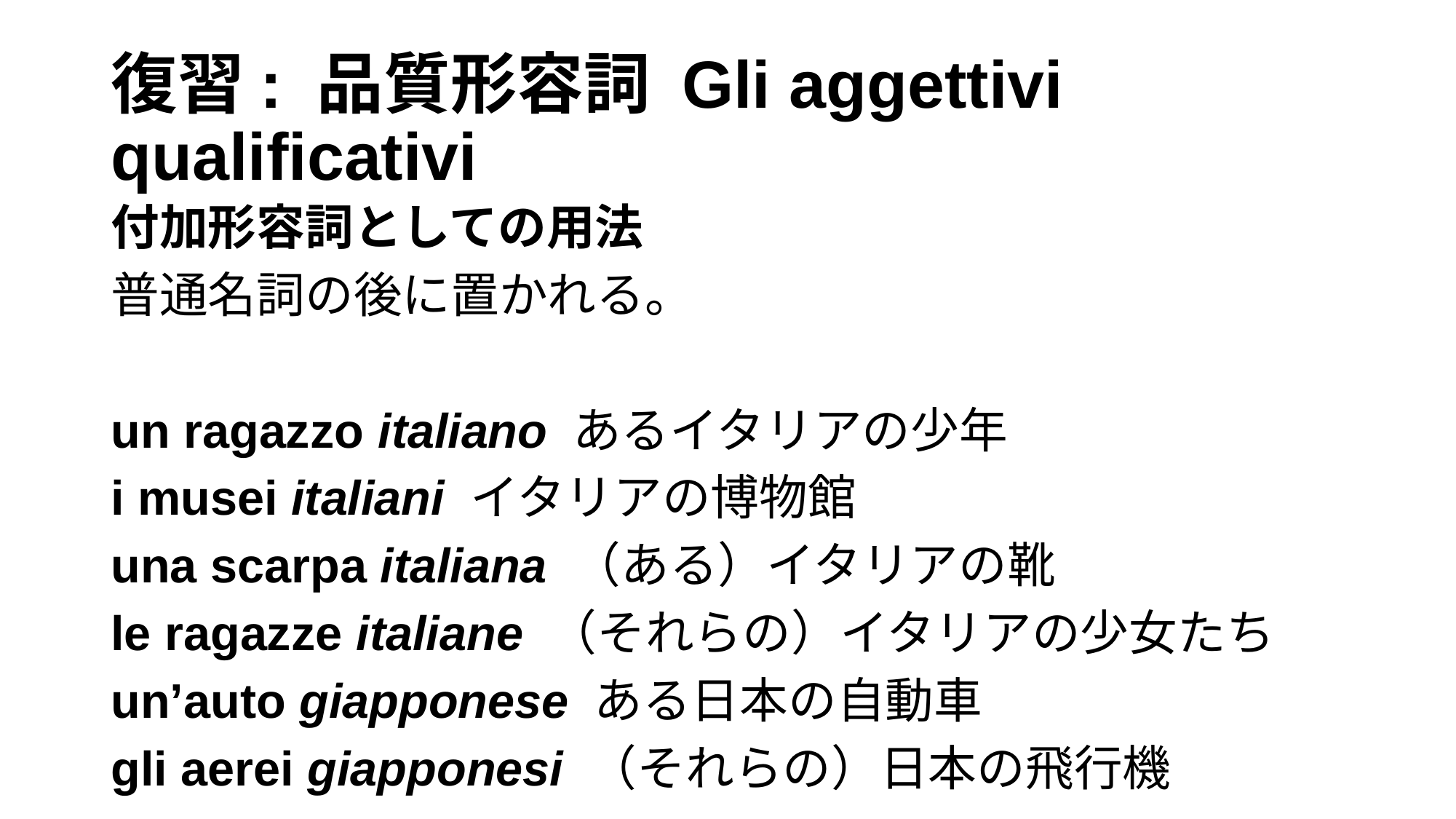

# 復習: 品質形容詞 Gli aggettivi qualificativi
付加形容詞としての用法
普通名詞の後に置かれる。

un ragazzo italiano あるイタリアの少年
i musei italiani イタリアの博物館
una scarpa italiana （ある）イタリアの靴
le ragazze italiane （それらの）イタリアの少女たち
un’auto giapponese ある日本の自動車
gli aerei giapponesi （それらの）日本の飛行機